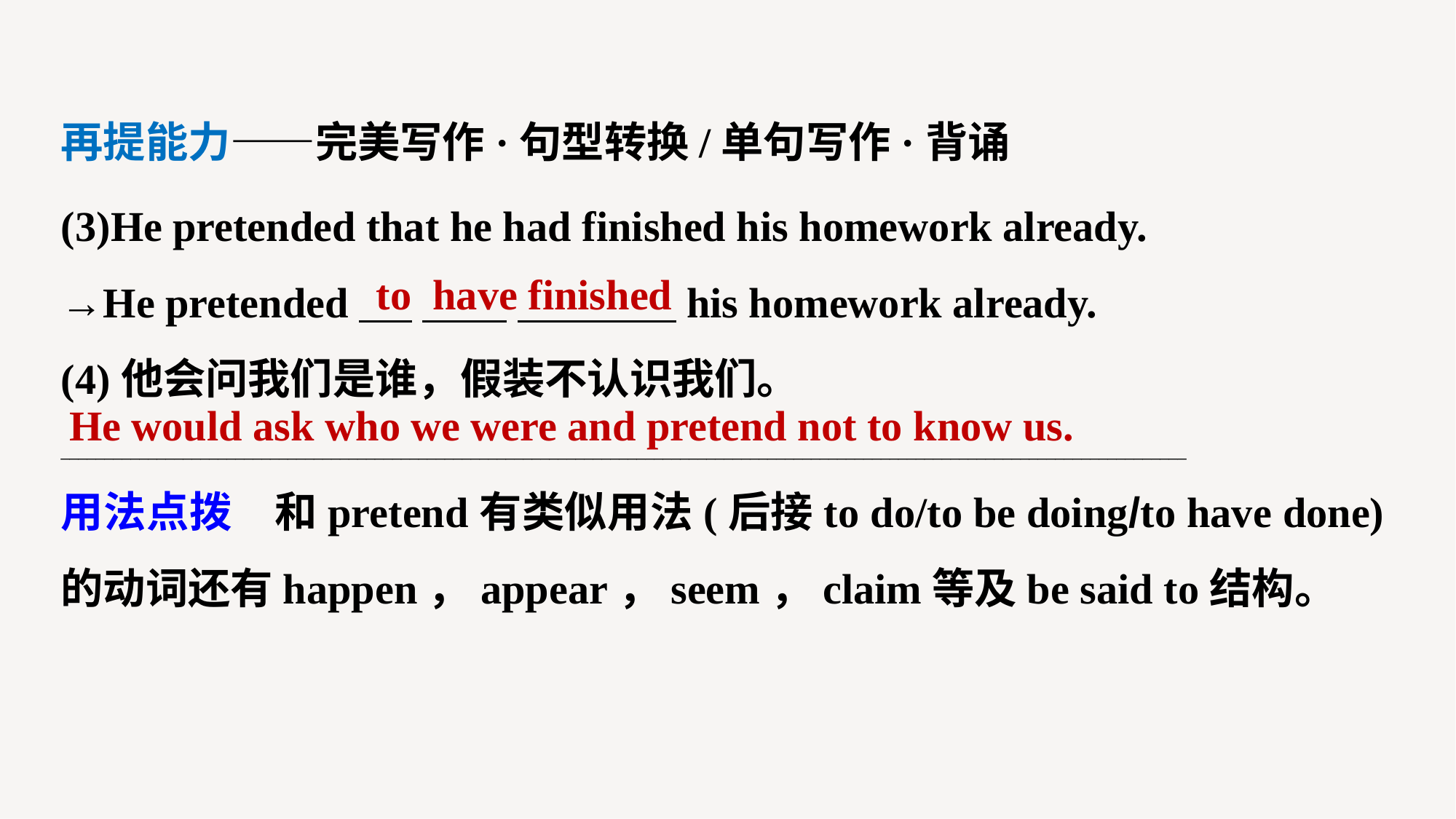

再提能力——完美写作·句型转换/单句写作·背诵
(3)He pretended that he had finished his homework already.
→He pretended                                his homework already.
(4)他会问我们是谁，假装不认识我们。

_________________________________________________________________________________________________________________________________
用法点拨　和pretend有类似用法(后接to do/to be doing/to have done)的动词还有happen，appear，seem，claim等及be said to结构。
to  have finished
He would ask who we were and pretend not to know us.